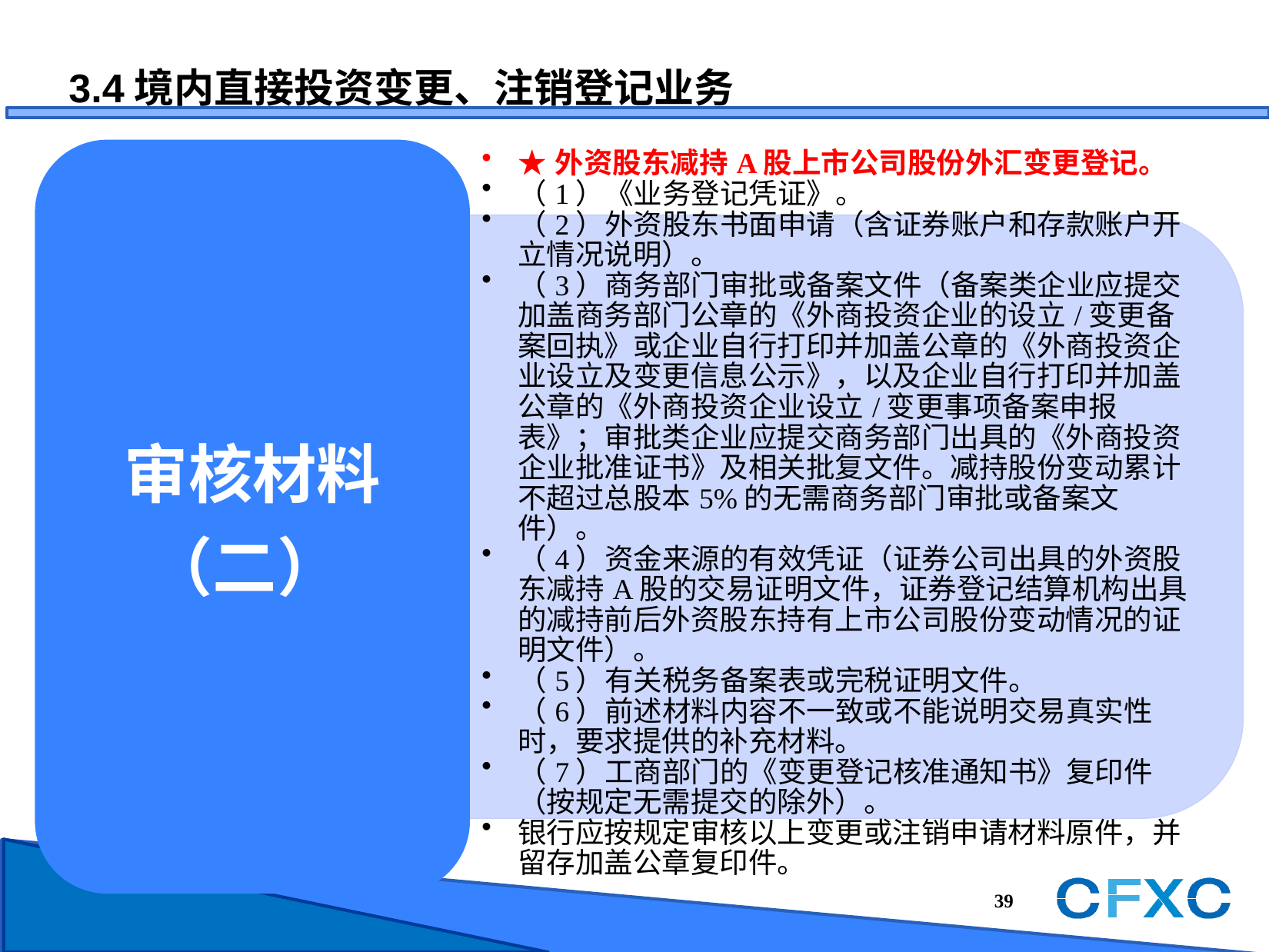

3.4境内直接投资变更、注销登记业务
审核材料（二）
银行应按规定审核以上变更或注销申请材料原件，并留存加盖公章复印件。
★外资股东减持A股上市公司股份外汇变更登记。
（1）《业务登记凭证》。
（2）外资股东书面申请（含证券账户和存款账户开立情况说明）。
（3）商务部门审批或备案文件（备案类企业应提交加盖商务部门公章的《外商投资企业的设立/变更备案回执》或企业自行打印并加盖公章的《外商投资企业设立及变更信息公示》，以及企业自行打印并加盖公章的《外商投资企业设立/变更事项备案申报表》；审批类企业应提交商务部门出具的《外商投资企业批准证书》及相关批复文件。减持股份变动累计不超过总股本5%的无需商务部门审批或备案文件）。
（4）资金来源的有效凭证（证券公司出具的外资股东减持A股的交易证明文件，证券登记结算机构出具的减持前后外资股东持有上市公司股份变动情况的证明文件）。
（5）有关税务备案表或完税证明文件。
（6）前述材料内容不一致或不能说明交易真实性时，要求提供的补充材料。
（7）工商部门的《变更登记核准通知书》复印件（按规定无需提交的除外）。
39